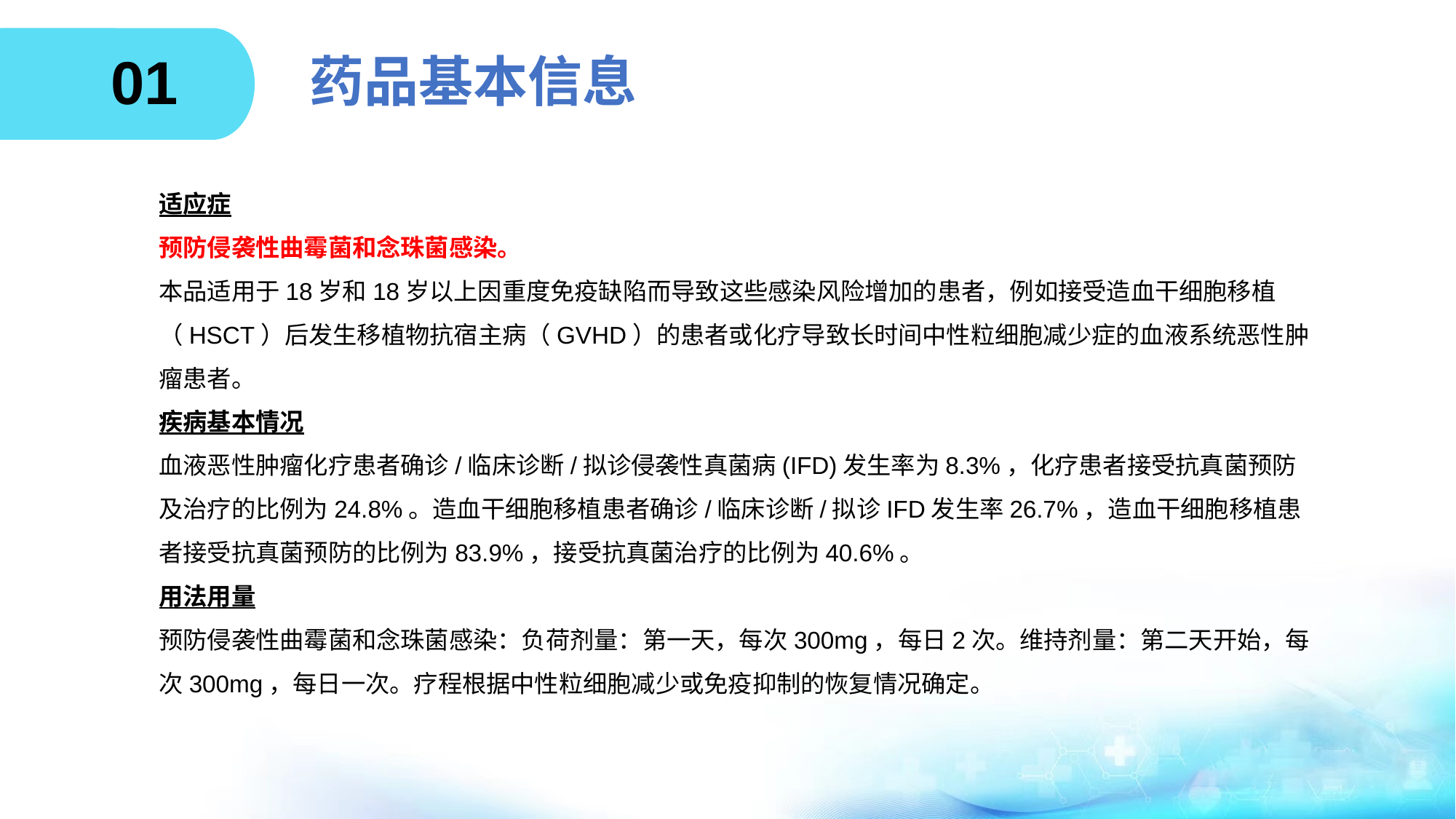

01
# 药品基本信息
适应症
预防侵袭性曲霉菌和念珠菌感染。
本品适用于18岁和18岁以上因重度免疫缺陷而导致这些感染风险增加的患者，例如接受造血干细胞移植（HSCT）后发生移植物抗宿主病（GVHD）的患者或化疗导致长时间中性粒细胞减少症的血液系统恶性肿瘤患者。
疾病基本情况
血液恶性肿瘤化疗患者确诊/临床诊断/拟诊侵袭性真菌病(IFD)发生率为8.3%，化疗患者接受抗真菌预防及治疗的比例为24.8%。造血干细胞移植患者确诊/临床诊断/拟诊IFD发生率26.7%，造血干细胞移植患者接受抗真菌预防的比例为83.9%，接受抗真菌治疗的比例为40.6%。
用法用量
预防侵袭性曲霉菌和念珠菌感染：负荷剂量：第一天，每次300mg，每日2次。维持剂量：第二天开始，每次300mg，每日一次。疗程根据中性粒细胞减少或免疫抑制的恢复情况确定。